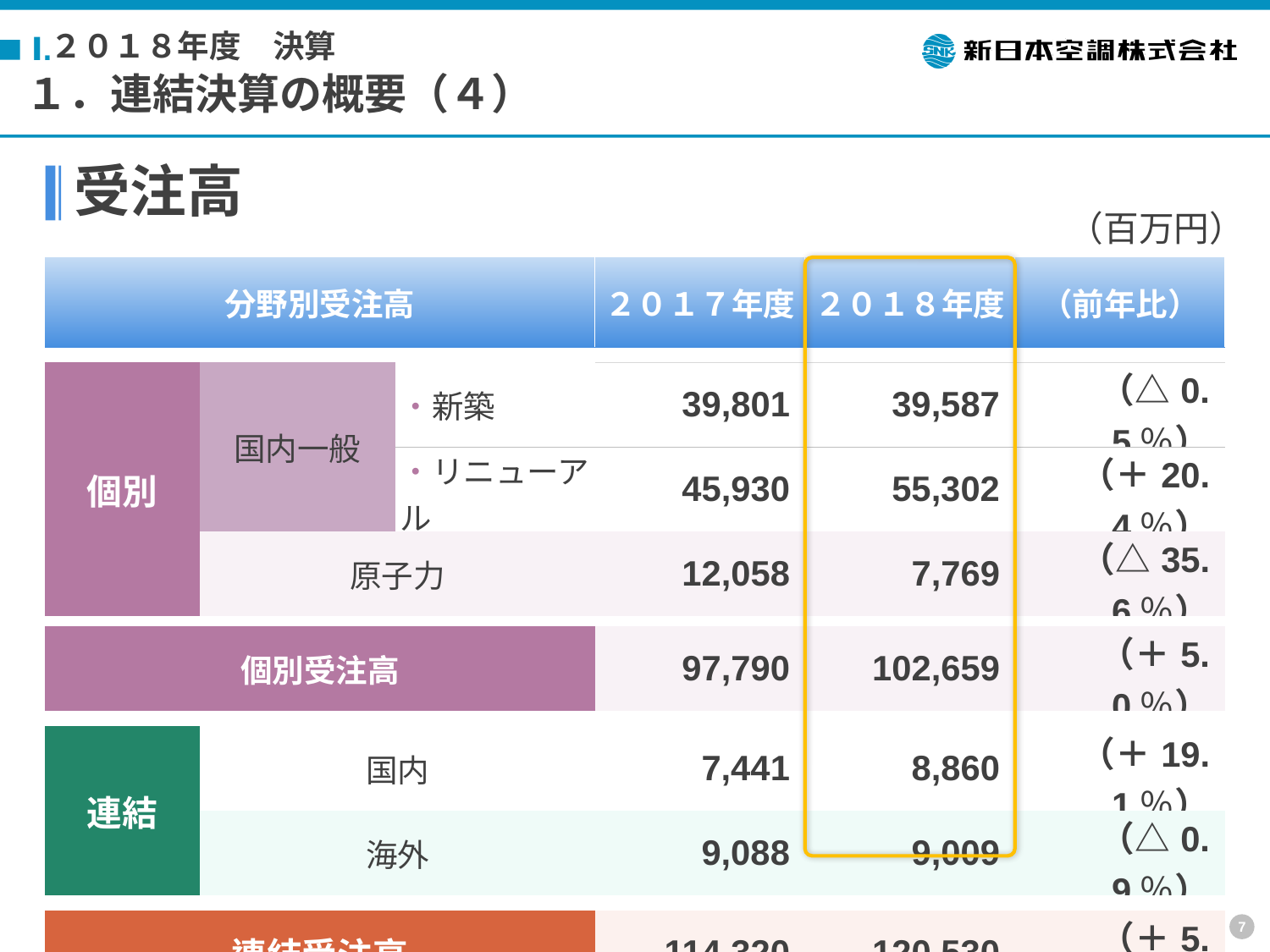

２０１８年度　決算
Ⅰ.
１．連結決算の概要（４）
受注高

（百万円）

| 分野別受注高 |  |  | ２０１７年度 | ２０１８年度 | （前年比） |
| --- | --- | --- | --- | --- | --- |
|  |  |  |  |  |  |
| 個別 | 国内一般 | ・新築 | 39,801 | 39,587 | （△0.5％） |
|  |  | ・リニューアル | 45,930 | 55,302 | （＋20.4％） |
|  | 原子力 |  | 12,058 | 7,769 | （△35.6％） |
|  |  |  |  |  |  |
| 個別受注高 |  |  | 97,790 | 102,659 | （＋5.0％） |
|  |  |  |  |  |  |
| 連結 | 国内 |  | 7,441 | 8,860 | （＋19.1％） |
|  | 海外 |  | 9,088 | 9,009 | （△0.9％） |
|  |  |  |  |  |  |
| 連結受注高 |  |  | 114,320 | 120,530 | （＋5.4％） |